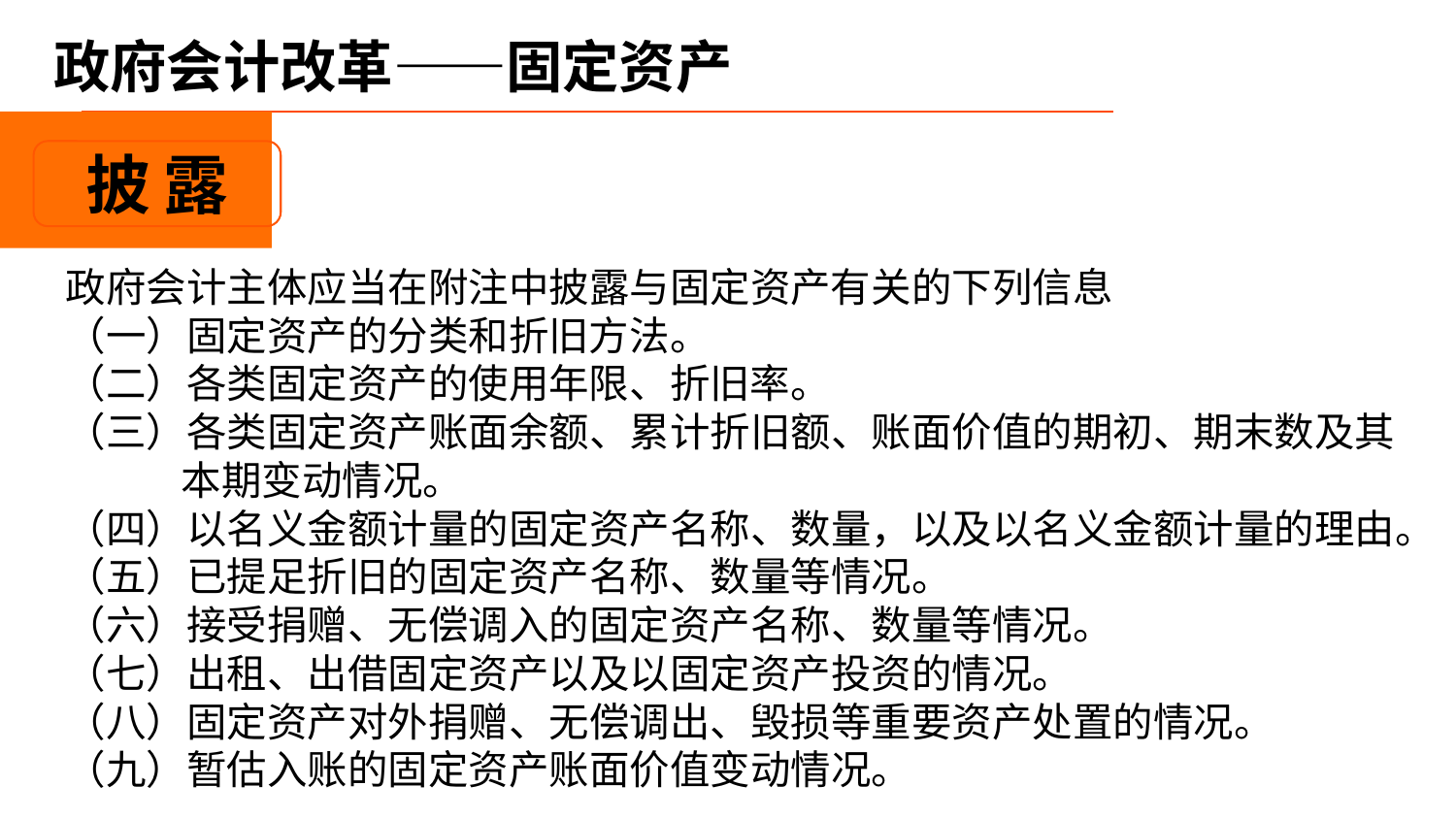

# 政府会计改革——固定资产

披露
政府会计主体应当在附注中披露与固定资产有关的下列信息
（一）固定资产的分类和折旧方法。
（二）各类固定资产的使用年限、折旧率。
（三）各类固定资产账面余额、累计折旧额、账面价值的期初、期末数及其本期变动情况。
（四）以名义金额计量的固定资产名称、数量，以及以名义金额计量的理由。
（五）已提足折旧的固定资产名称、数量等情况。
（六）接受捐赠、无偿调入的固定资产名称、数量等情况。
（七）出租、出借固定资产以及以固定资产投资的情况。
（八）固定资产对外捐赠、无偿调出、毁损等重要资产处置的情况。
（九）暂估入账的固定资产账面价值变动情况。